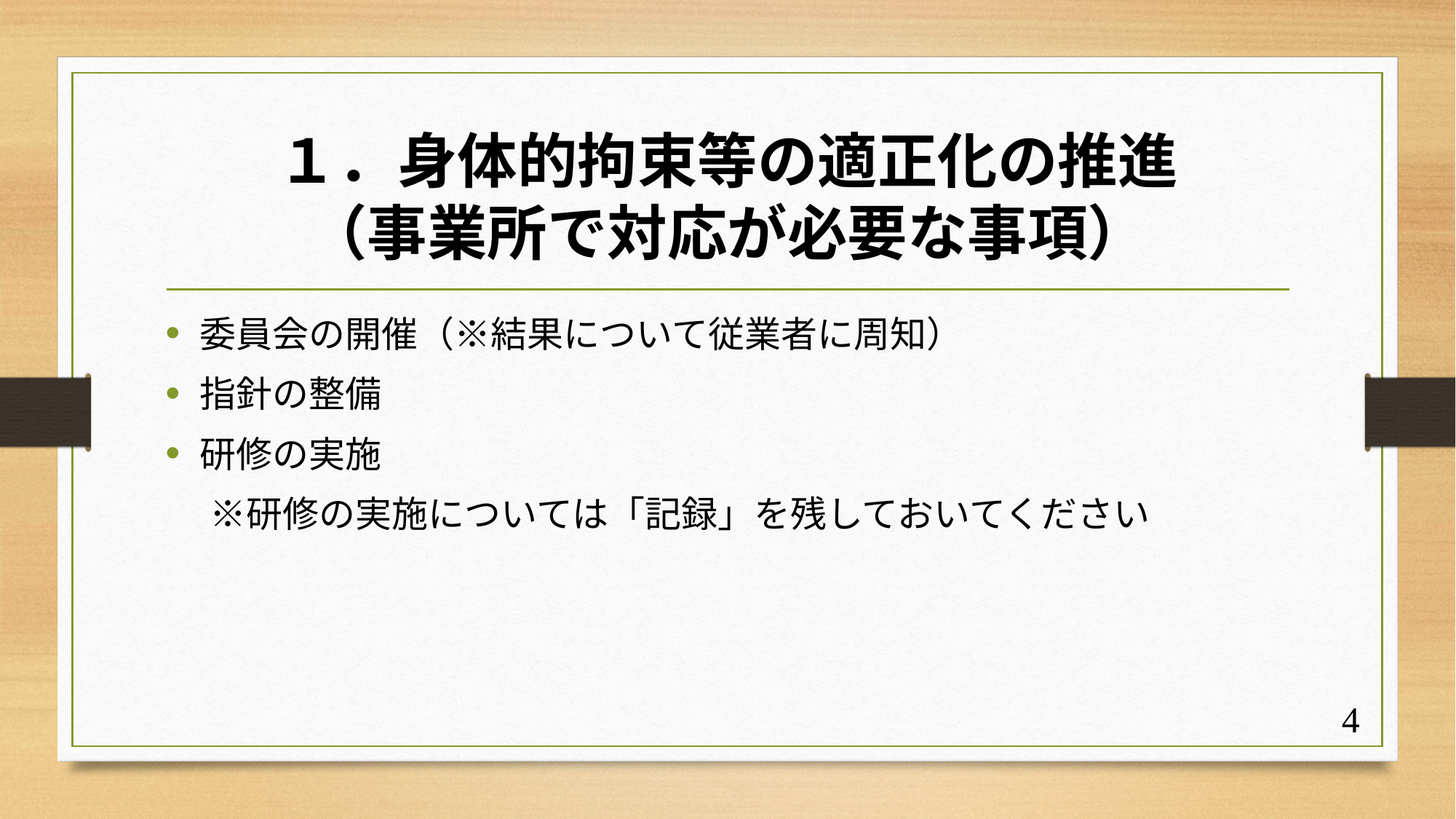

# １．身体的拘束等の適正化の推進 （事業所で対応が必要な事項）
委員会の開催（※結果について従業者に周知）
指針の整備
研修の実施
　 ※研修の実施については「記録」を残しておいてください

4